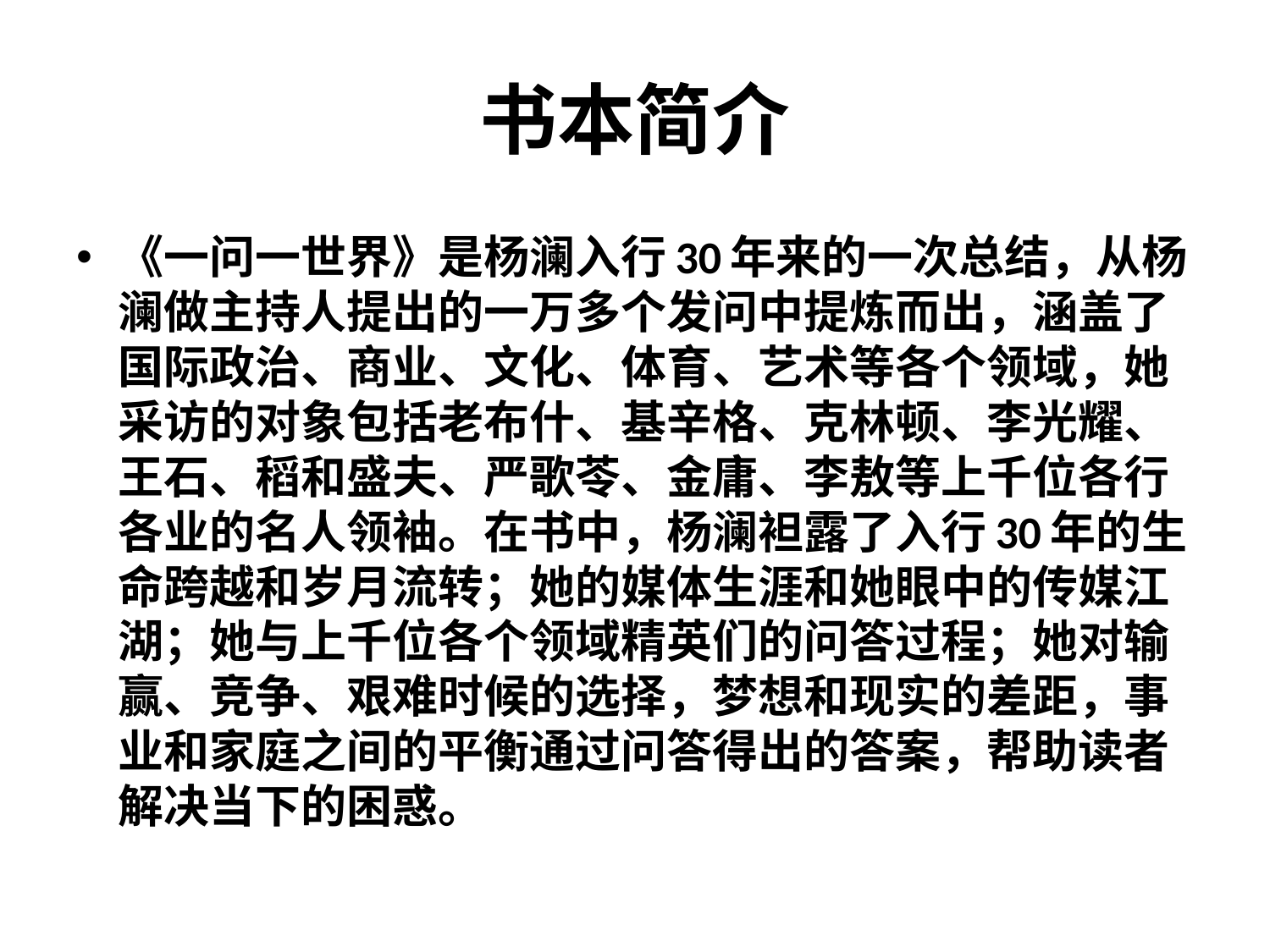

# 书本简介
《一问一世界》是杨澜入行30年来的一次总结，从杨澜做主持人提出的一万多个发问中提炼而出，涵盖了国际政治、商业、文化、体育、艺术等各个领域，她采访的对象包括老布什、基辛格、克林顿、李光耀、王石、稻和盛夫、严歌苓、金庸、李敖等上千位各行各业的名人领袖。在书中，杨澜袒露了入行30年的生命跨越和岁月流转；她的媒体生涯和她眼中的传媒江湖；她与上千位各个领域精英们的问答过程；她对输赢、竞争、艰难时候的选择，梦想和现实的差距，事业和家庭之间的平衡通过问答得出的答案，帮助读者解决当下的困惑。